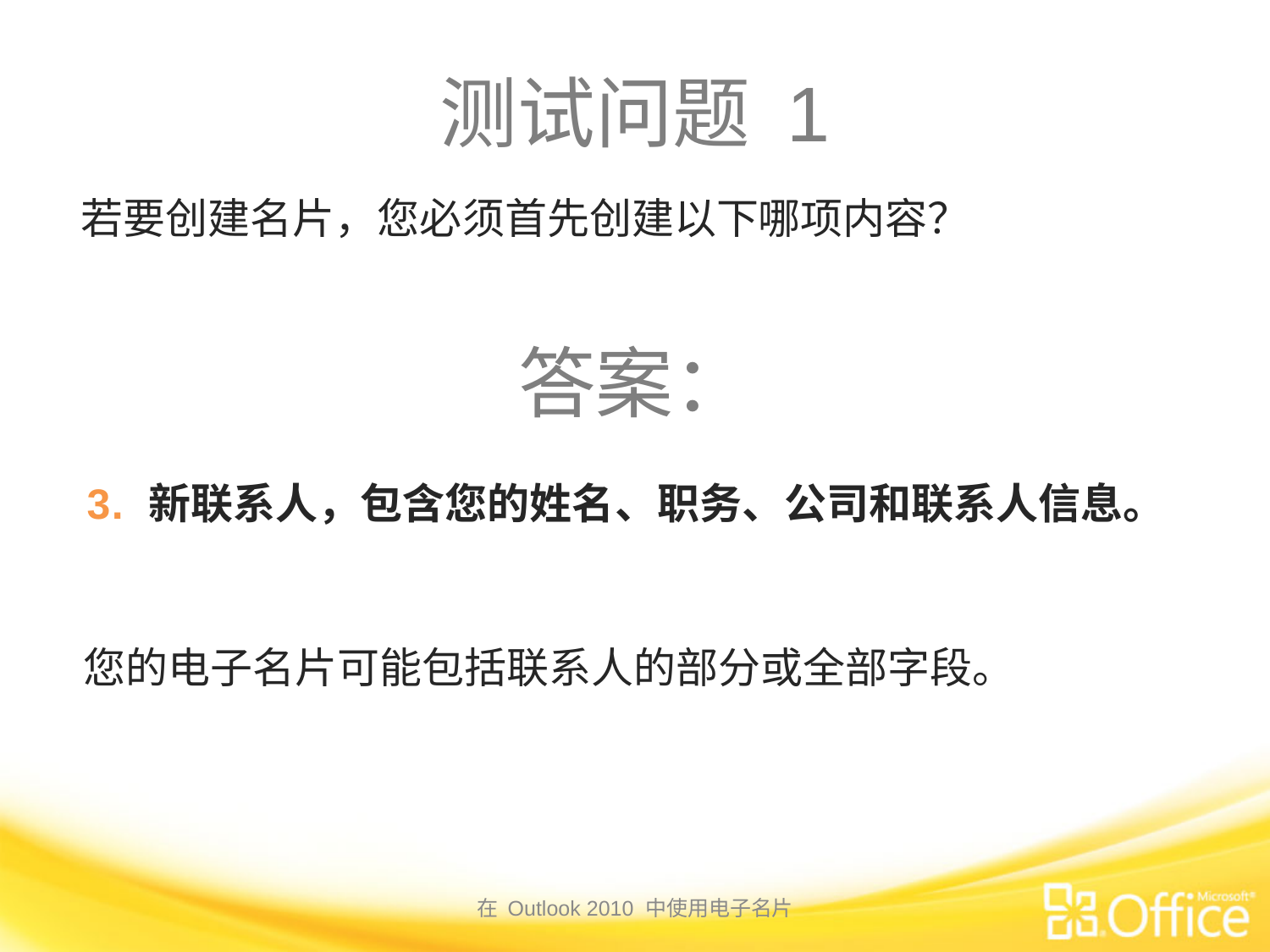

# 测试问题 1
若要创建名片，您必须首先创建以下哪项内容？
答案：
新联系人，包含您的姓名、职务、公司和联系人信息。
您的电子名片可能包括联系人的部分或全部字段。
在 Outlook 2010 中使用电子名片